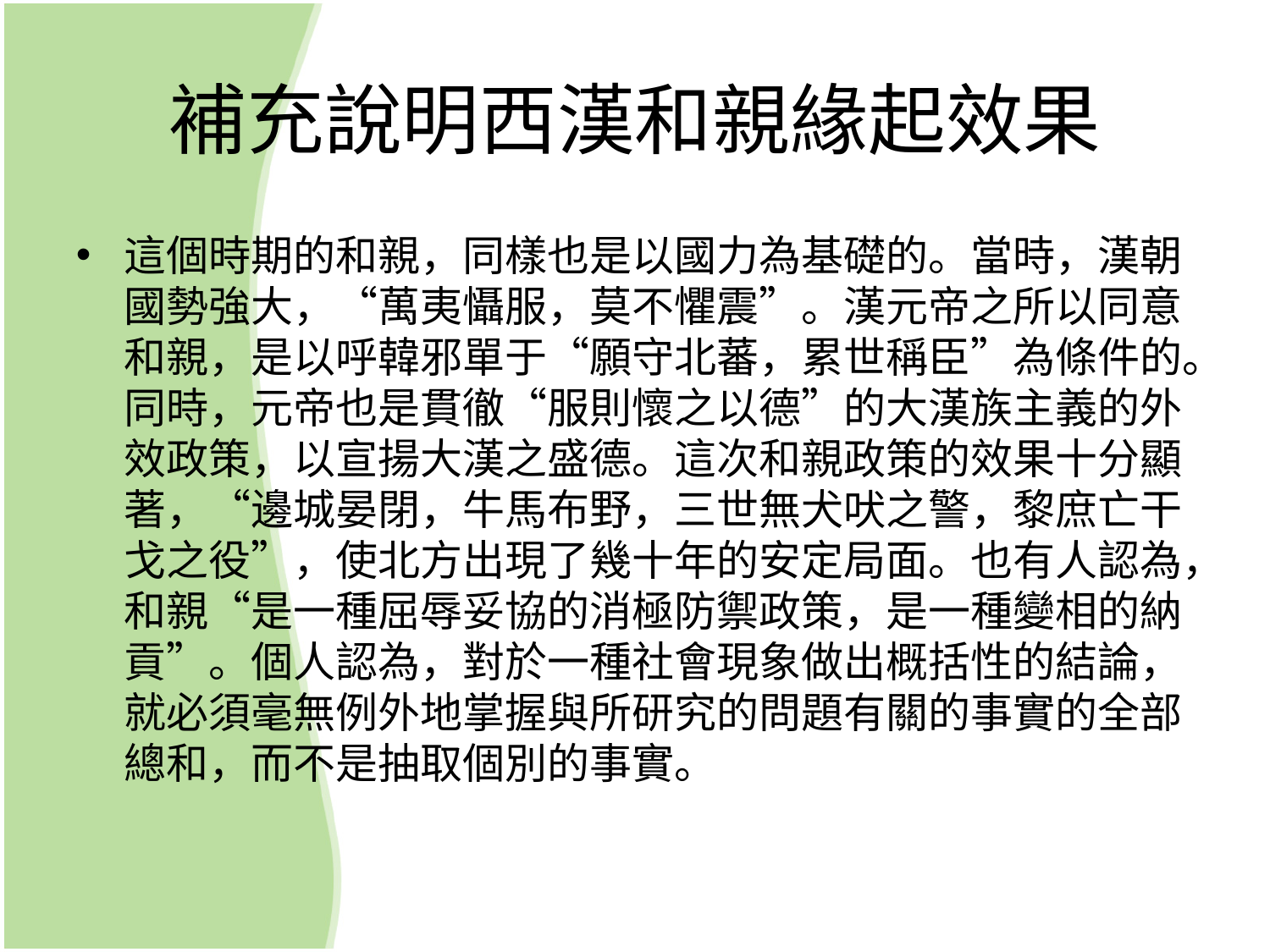

# 補充說明西漢和親緣起效果
這個時期的和親，同樣也是以國力為基礎的。當時，漢朝國勢強大，“萬夷懾服，莫不懼震”。漢元帝之所以同意和親，是以呼韓邪單于“願守北蕃，累世稱臣”為條件的。同時，元帝也是貫徹“服則懷之以德”的大漢族主義的外效政策，以宣揚大漢之盛德。這次和親政策的效果十分顯著，“邊城晏閉，牛馬布野，三世無犬吠之警，黎庶亡干戈之役”，使北方出現了幾十年的安定局面。也有人認為，和親“是一種屈辱妥協的消極防禦政策，是一種變相的納貢”。個人認為，對於一種社會現象做出概括性的結論，就必須毫無例外地掌握與所研究的問題有關的事實的全部總和，而不是抽取個別的事實。